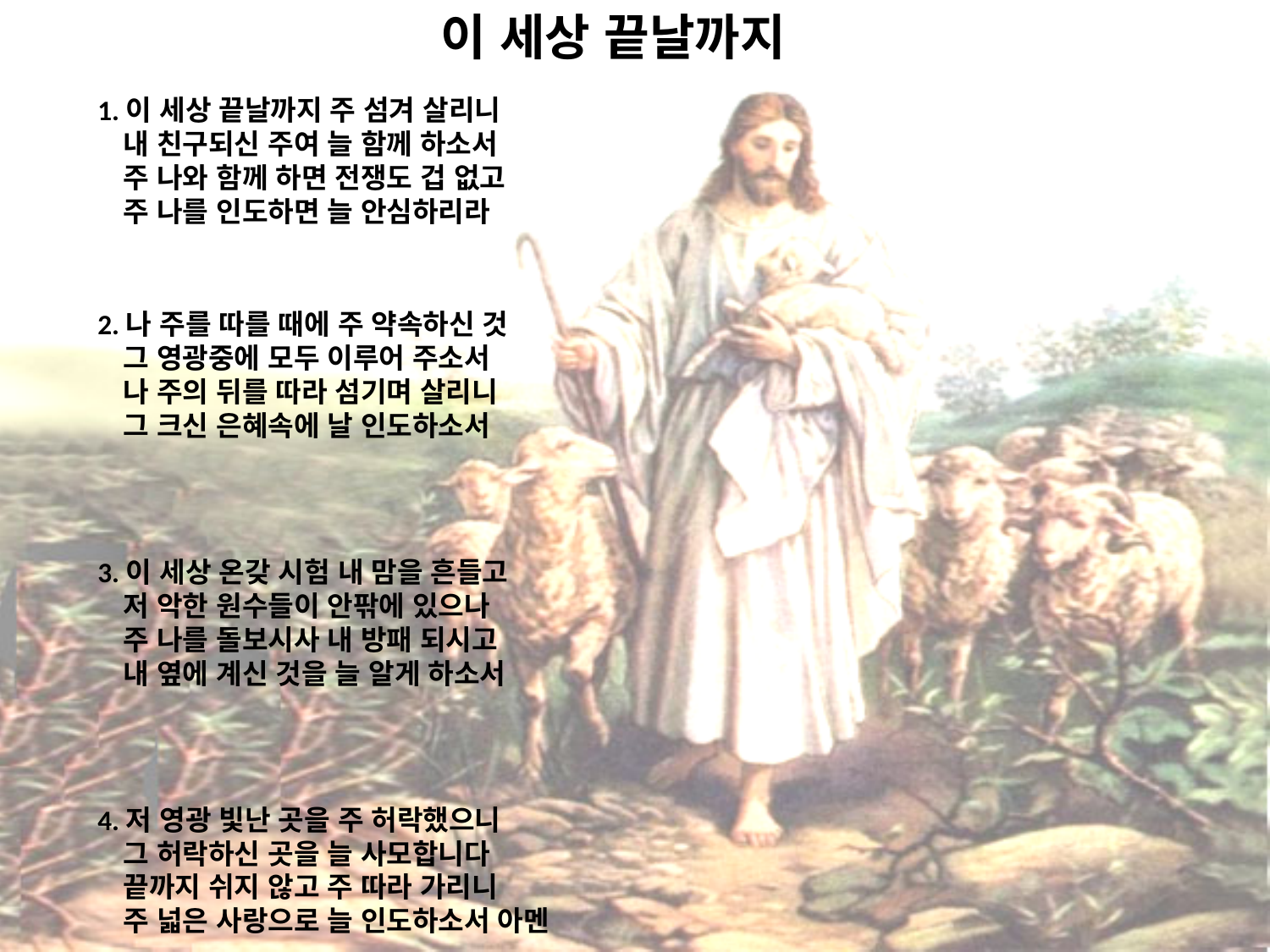

# 이 세상 끝날까지
1.이 세상 끝날까지 주 섬겨 살리니
내 친구되신 주여 늘 함께 하소서
주 나와 함께 하면 전쟁도 겁 없고
주 나를 인도하면 늘 안심하리라

2.나 주를 따를 때에 주 약속하신 것
그 영광중에 모두 이루어 주소서
나 주의 뒤를 따라 섬기며 살리니
그 크신 은혜속에 날 인도하소서

3.이 세상 온갖 시험 내 맘을 흔들고
저 악한 원수들이 안팎에 있으나
주 나를 돌보시사 내 방패 되시고
내 옆에 계신 것을 늘 알게 하소서

4.저 영광 빛난 곳을 주 허락했으니
그 허락하신 곳을 늘 사모합니다
끝까지 쉬지 않고 주 따라 가리니
주 넓은 사랑으로 늘 인도하소서 아멘